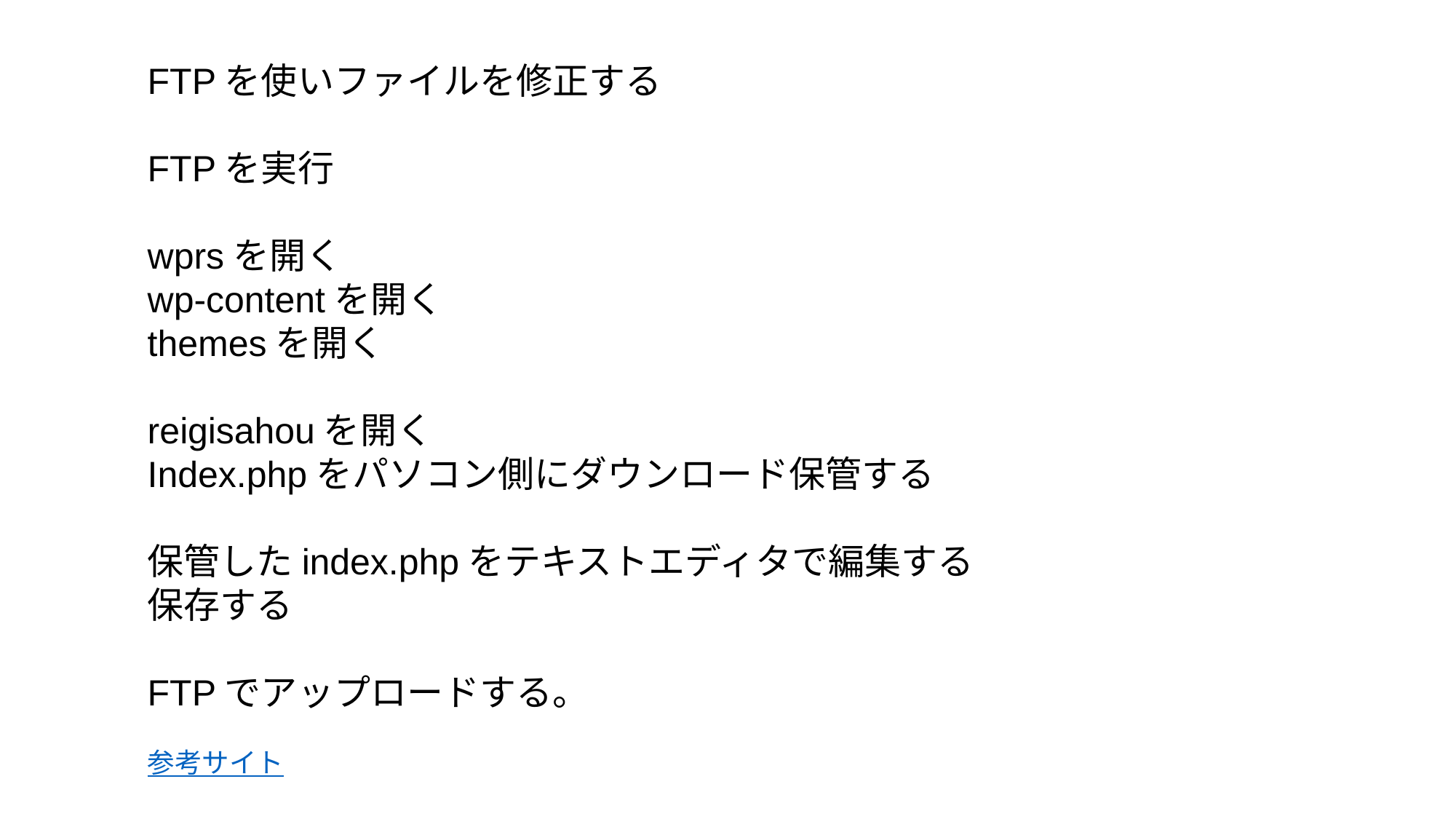

FTPを使いファイルを修正する

FTPを実行

wprsを開く
wp-contentを開く
themesを開く

reigisahouを開く
Index.phpをパソコン側にダウンロード保管する

保管したindex.phpをテキストエディタで編集する
保存する

FTPでアップロードする。

参考サイト